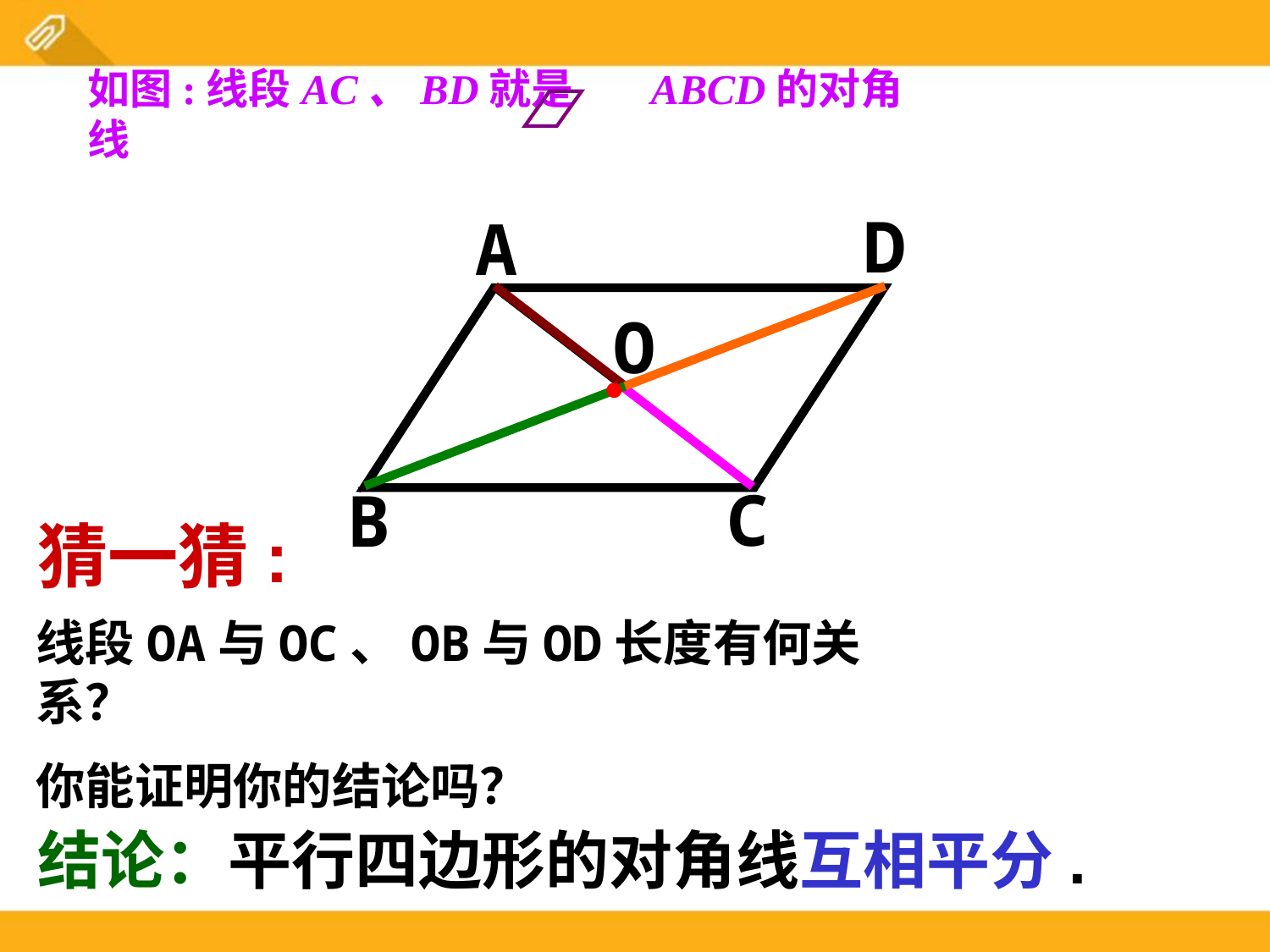

如图:线段AC、BD就是       ABCD的对角线

D
A

C
B

O
●

猜一猜:
线段OA与OC、OB与OD长度有何关系？
你能证明你的结论吗？
结论：平行四边形的对角线互相平分.